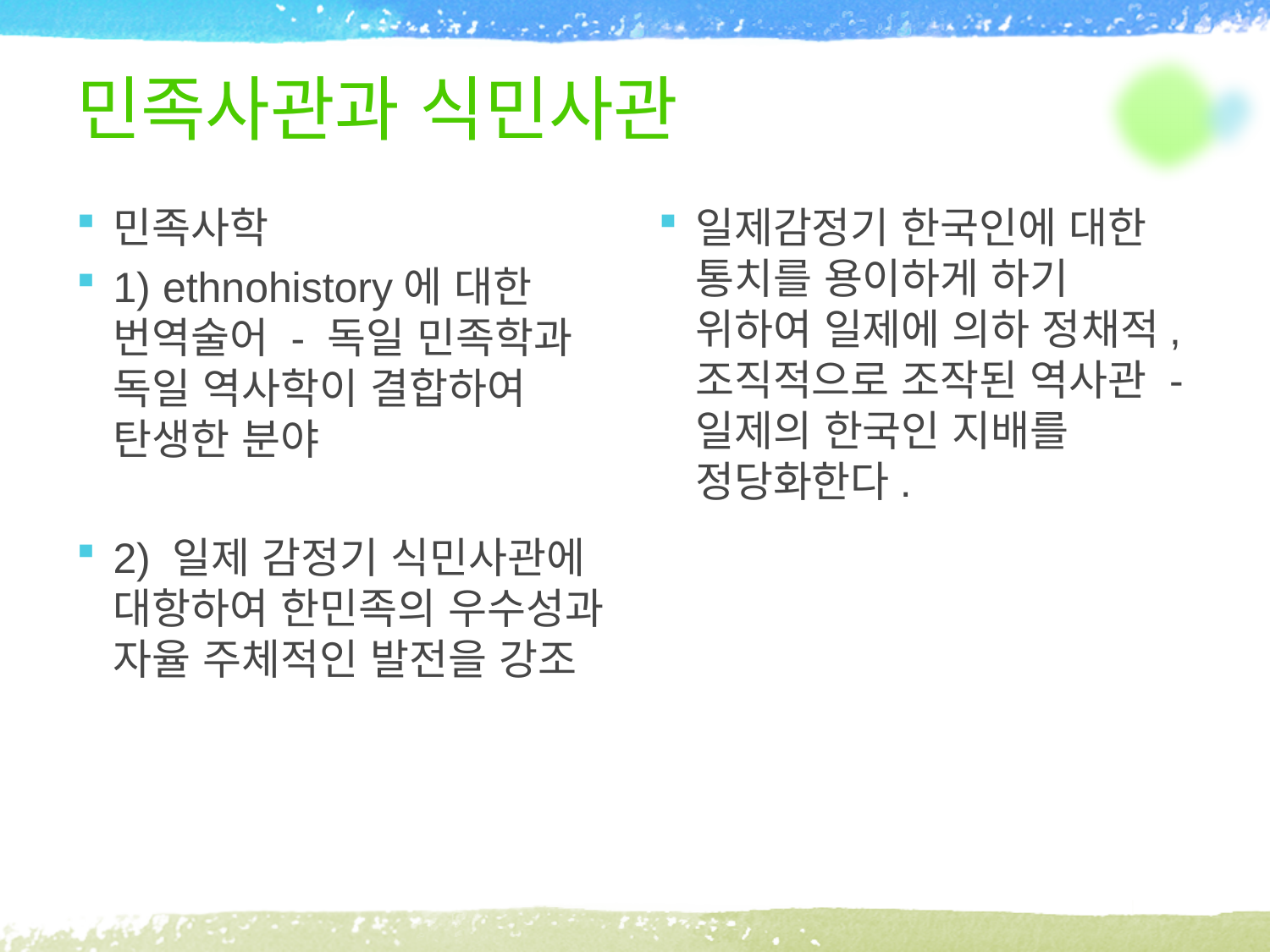

# 민족사관과 식민사관
민족사학
1) ethnohistory에 대한 번역술어 - 독일 민족학과 독일 역사학이 결합하여 탄생한 분야

2) 일제 감정기 식민사관에 대항하여 한민족의 우수성과 자율 주체적인 발전을 강조
일제감정기 한국인에 대한 통치를 용이하게 하기 위하여 일제에 의하 정채적, 조직적으로 조작된 역사관 - 일제의 한국인 지배를 정당화한다.